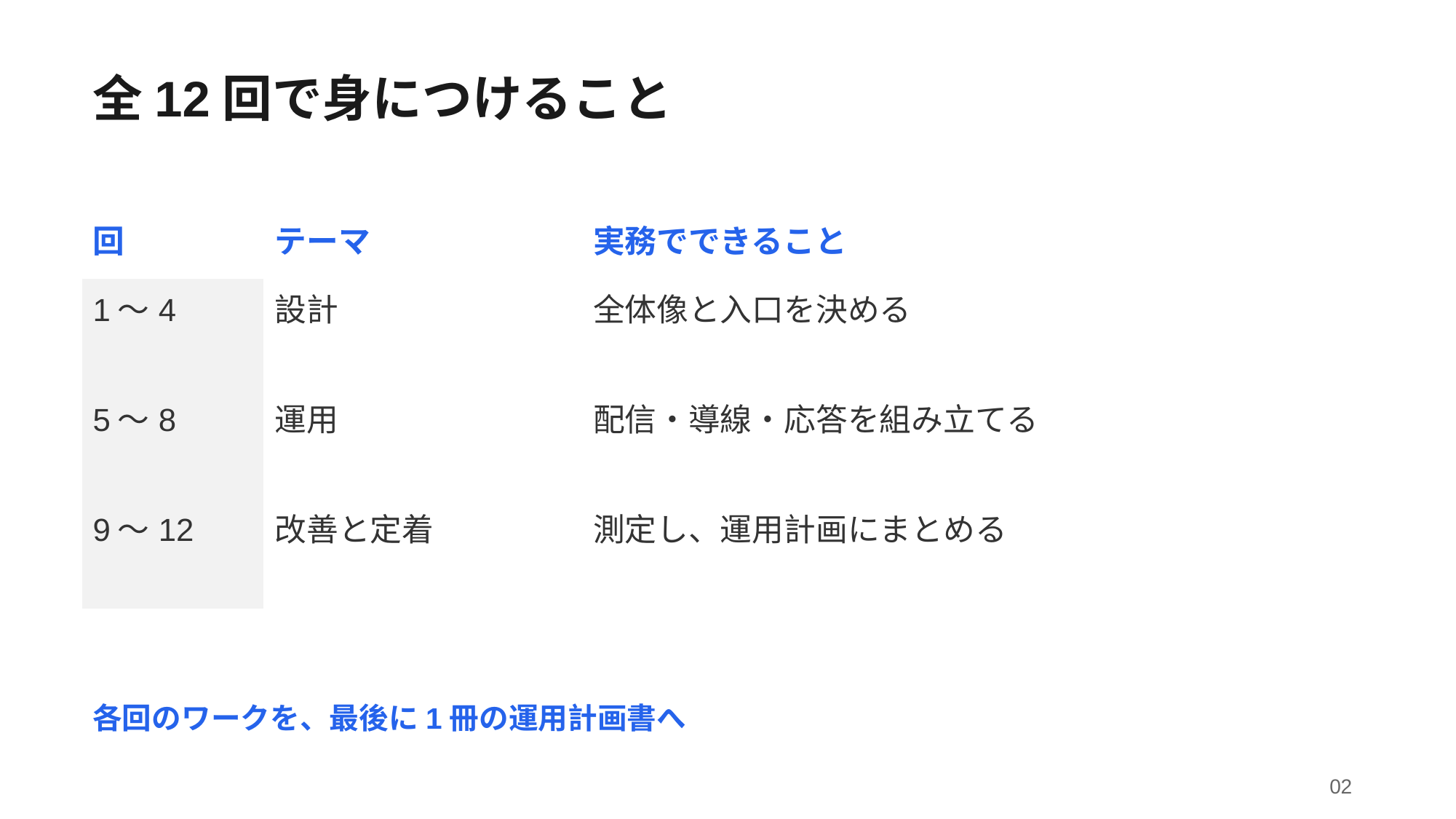

全12回で身につけること
| 回 | テーマ | 実務でできること |
| --- | --- | --- |
| 1〜4 | 設計 | 全体像と入口を決める |
| 5〜8 | 運用 | 配信・導線・応答を組み立てる |
| 9〜12 | 改善と定着 | 測定し、運用計画にまとめる |
各回のワークを、最後に1冊の運用計画書へ
02